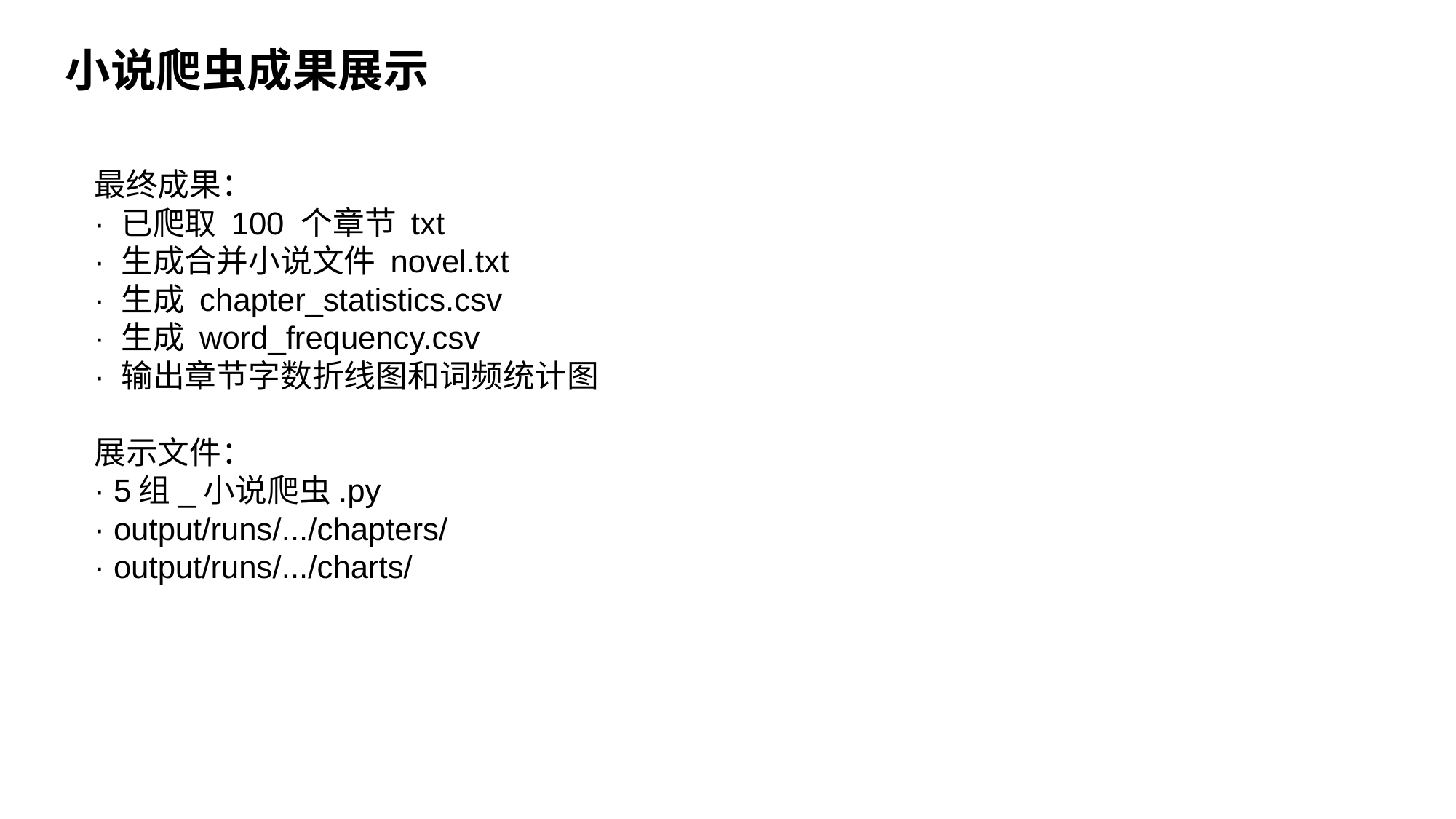

小说爬虫成果展示
最终成果：
· 已爬取 100 个章节 txt
· 生成合并小说文件 novel.txt
· 生成 chapter_statistics.csv
· 生成 word_frequency.csv
· 输出章节字数折线图和词频统计图

展示文件：
· 5组_小说爬虫.py
· output/runs/.../chapters/
· output/runs/.../charts/